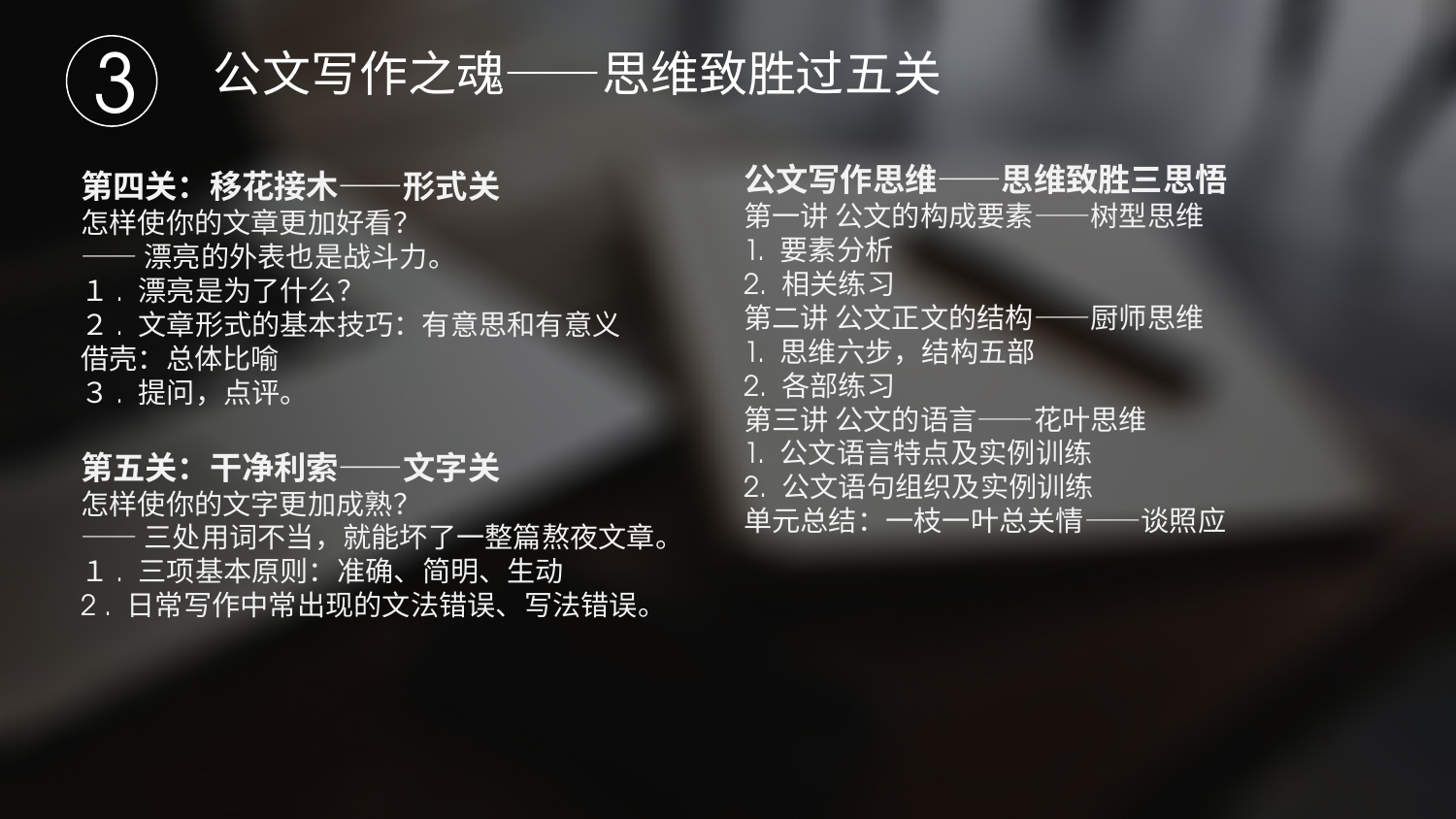

公文写作之魂——思维致胜过五关
3
公文写作思维——思维致胜三思悟
第一讲 公文的构成要素——树型思维
1. 要素分析
2. 相关练习
第二讲 公文正文的结构——厨师思维
1. 思维六步，结构五部
2. 各部练习
第三讲 公文的语言——花叶思维
1. 公文语言特点及实例训练
2. 公文语句组织及实例训练
单元总结：一枝一叶总关情——谈照应
第四关：移花接木——形式关
怎样使你的文章更加好看？
——漂亮的外表也是战斗力。
１. 漂亮是为了什么？
２. 文章形式的基本技巧：有意思和有意义
借壳：总体比喻
３. 提问，点评。

第五关：干净利索——文字关
怎样使你的文字更加成熟？
——三处用词不当，就能坏了一整篇熬夜文章。
１. 三项基本原则：准确、简明、生动
2 . 日常写作中常出现的文法错误、写法错误。